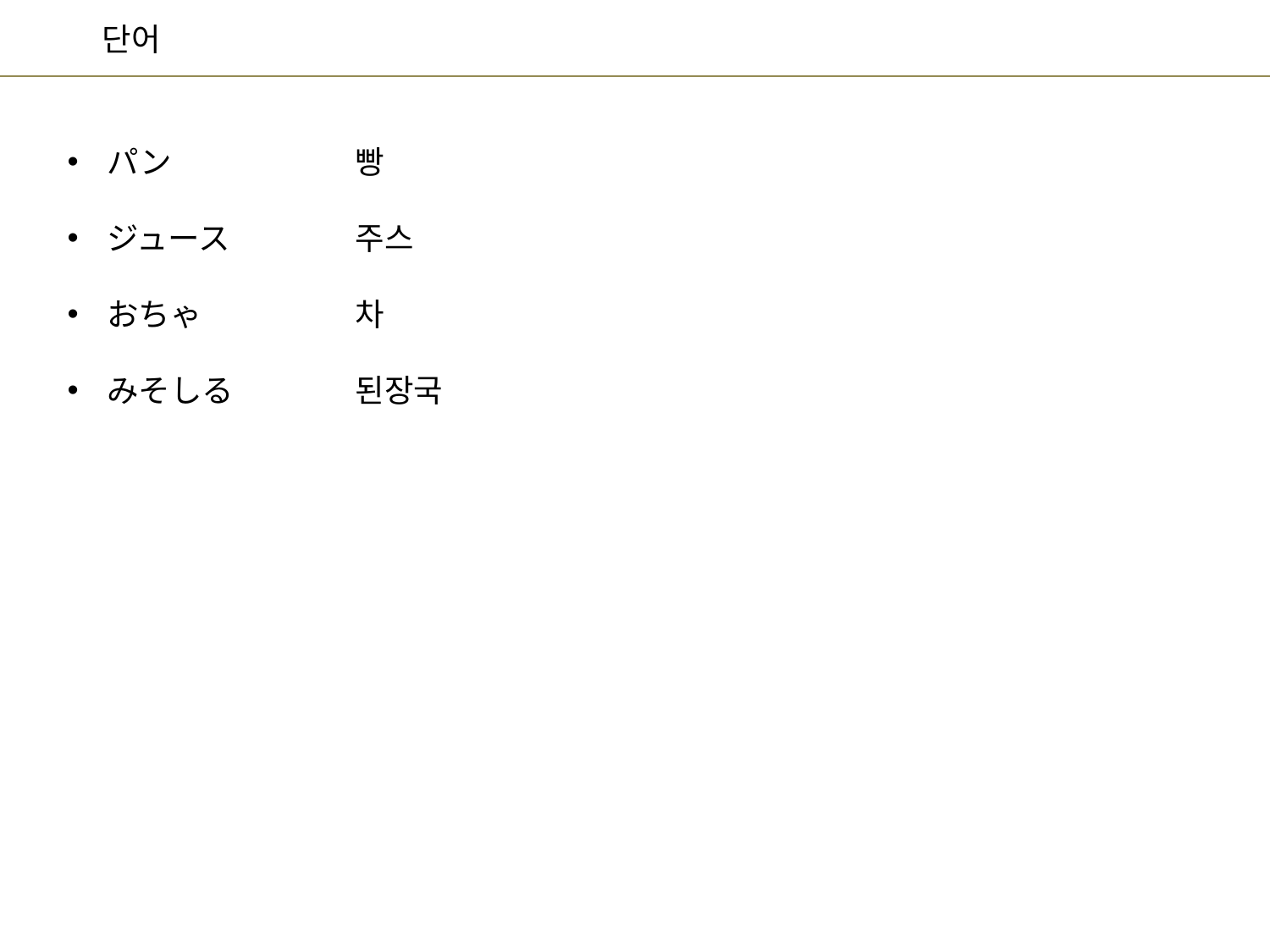

빵

주스

차

된장국
パン

ジュース

おちゃ

みそしる